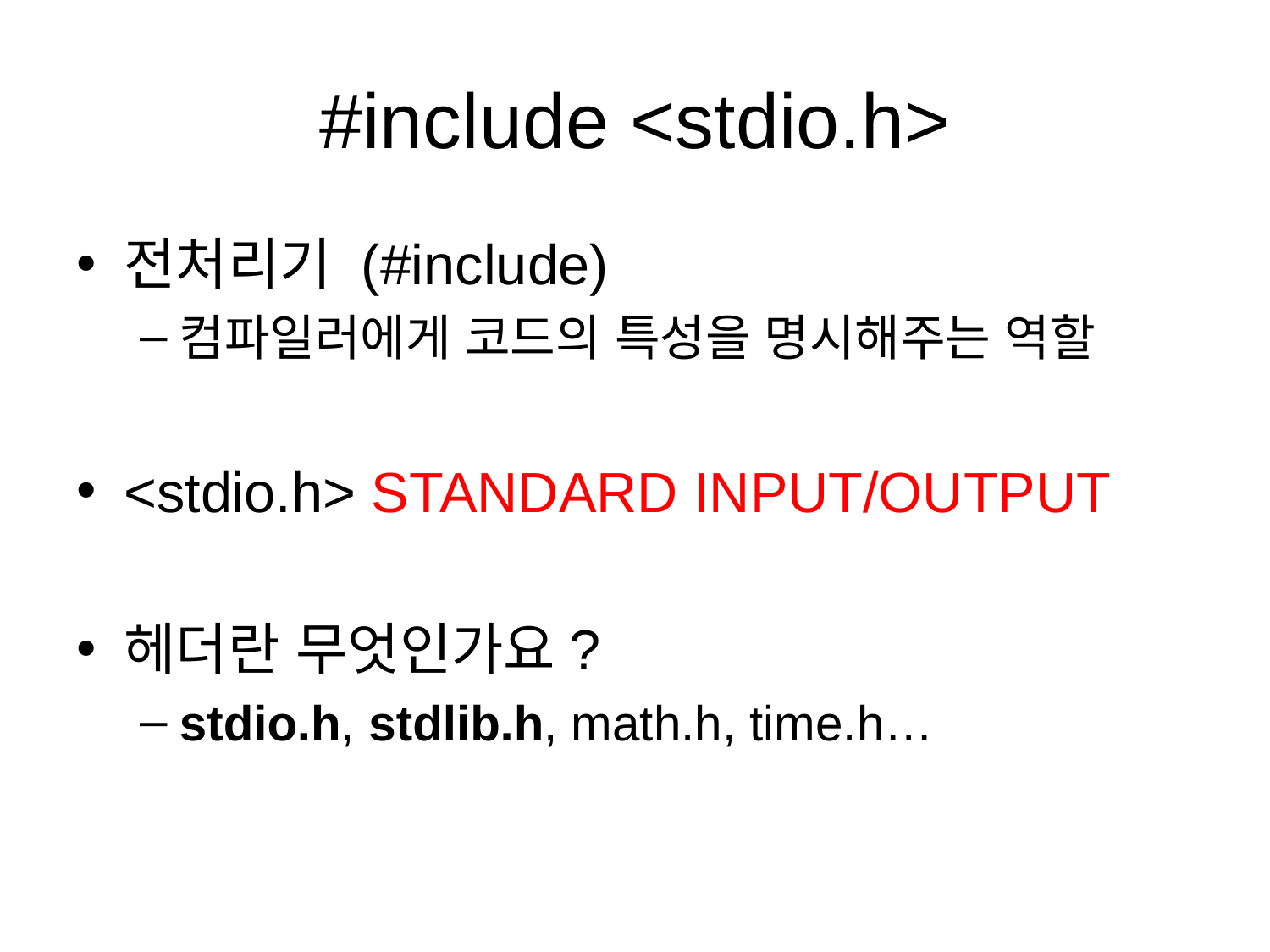

# #include <stdio.h>
전처리기 (#include)
컴파일러에게 코드의 특성을 명시해주는 역할

<stdio.h> STANDARD INPUT/OUTPUT

헤더란 무엇인가요?
stdio.h, stdlib.h, math.h, time.h…